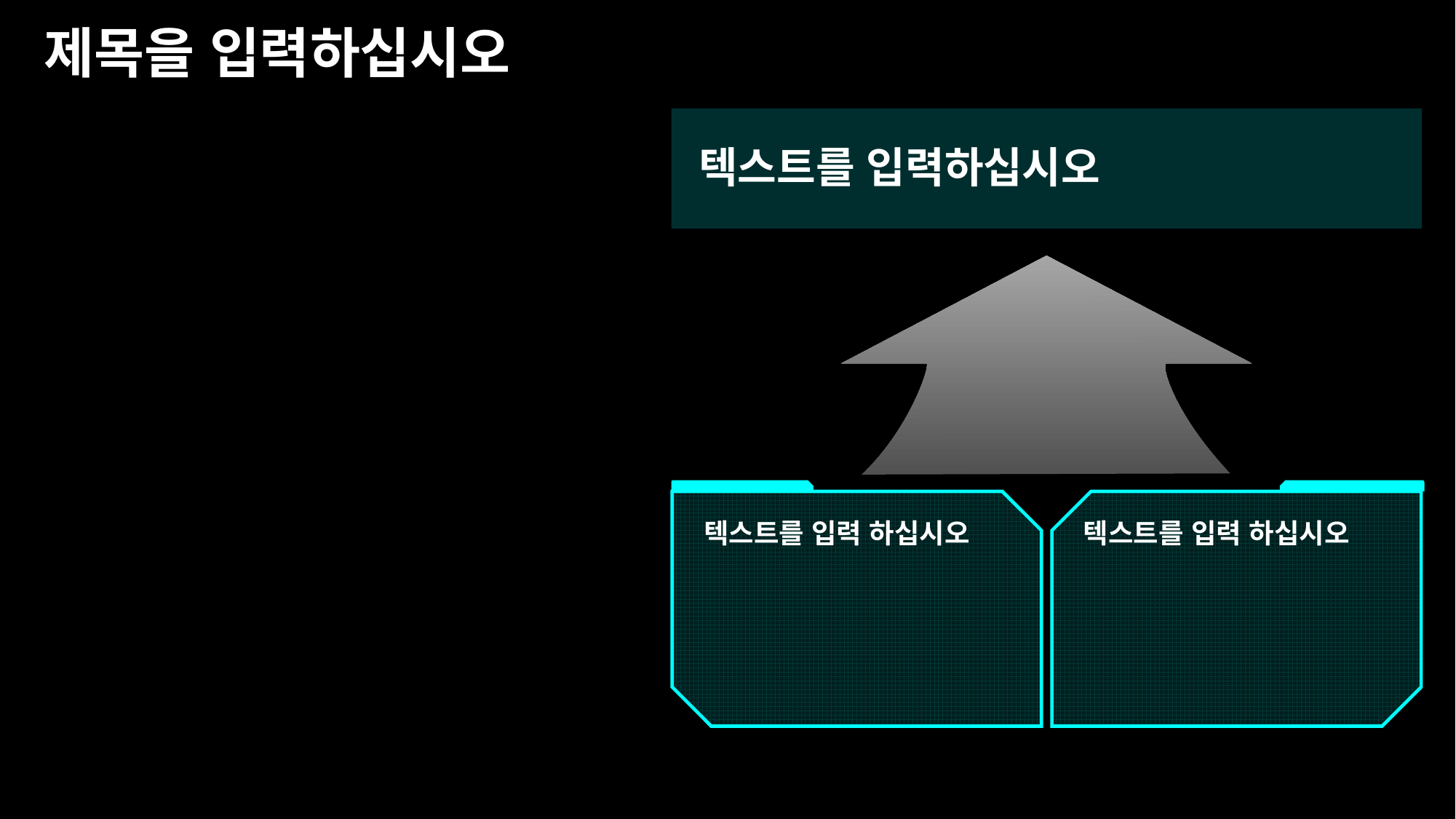

# 제목을 입력하십시오

텍스트를 입력하십시오

텍스트를 입력 하십시오

텍스트를 입력 하십시오